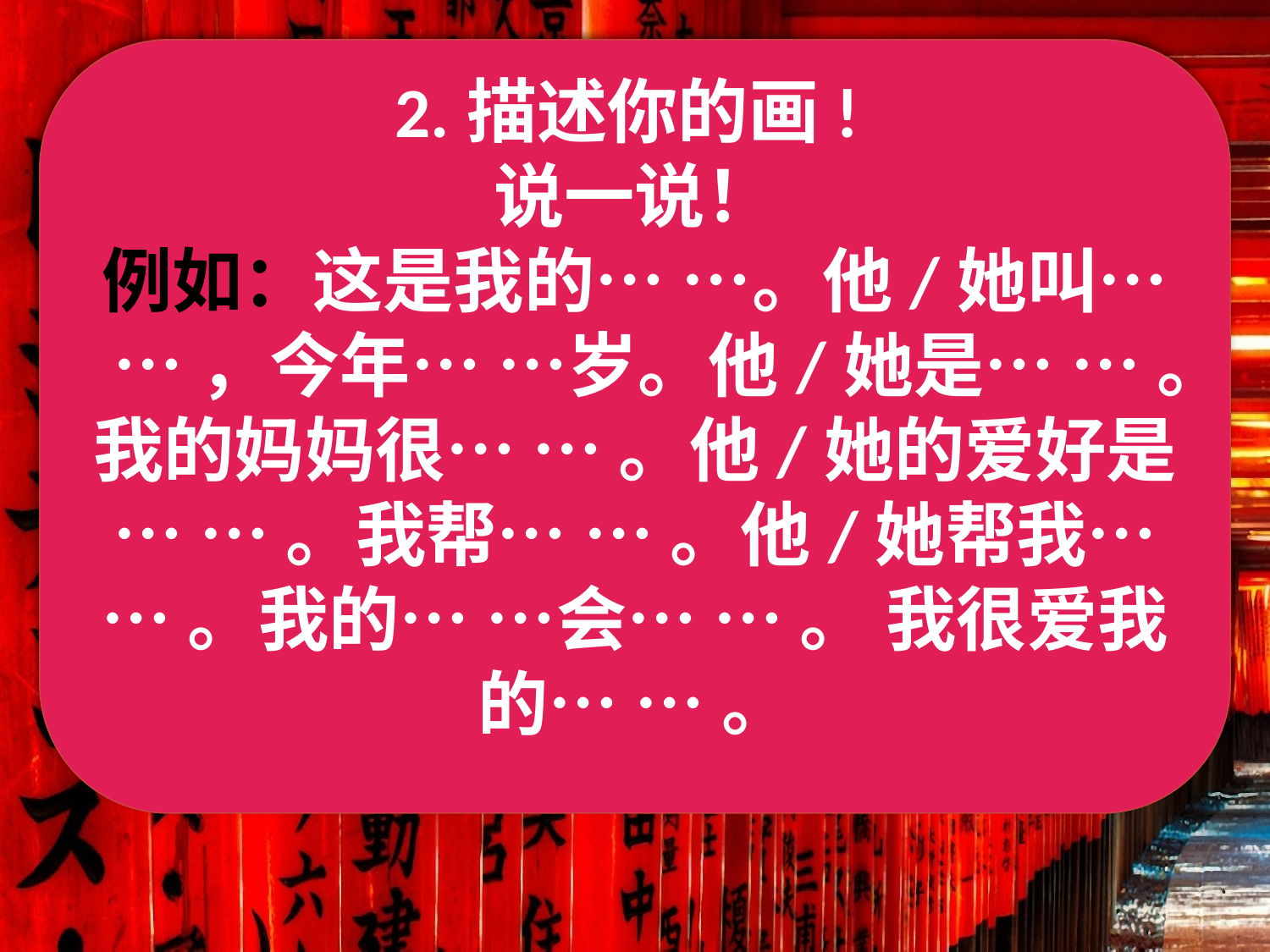

2.描述你的画!
说一说！
例如：这是我的… …。他/她叫… … ，今年… …岁。他/她是… … 。我的妈妈很… … 。他/她的爱好是… … 。我帮… … 。他/她帮我… … 。我的… …会… … 。 我很爱我的… … 。